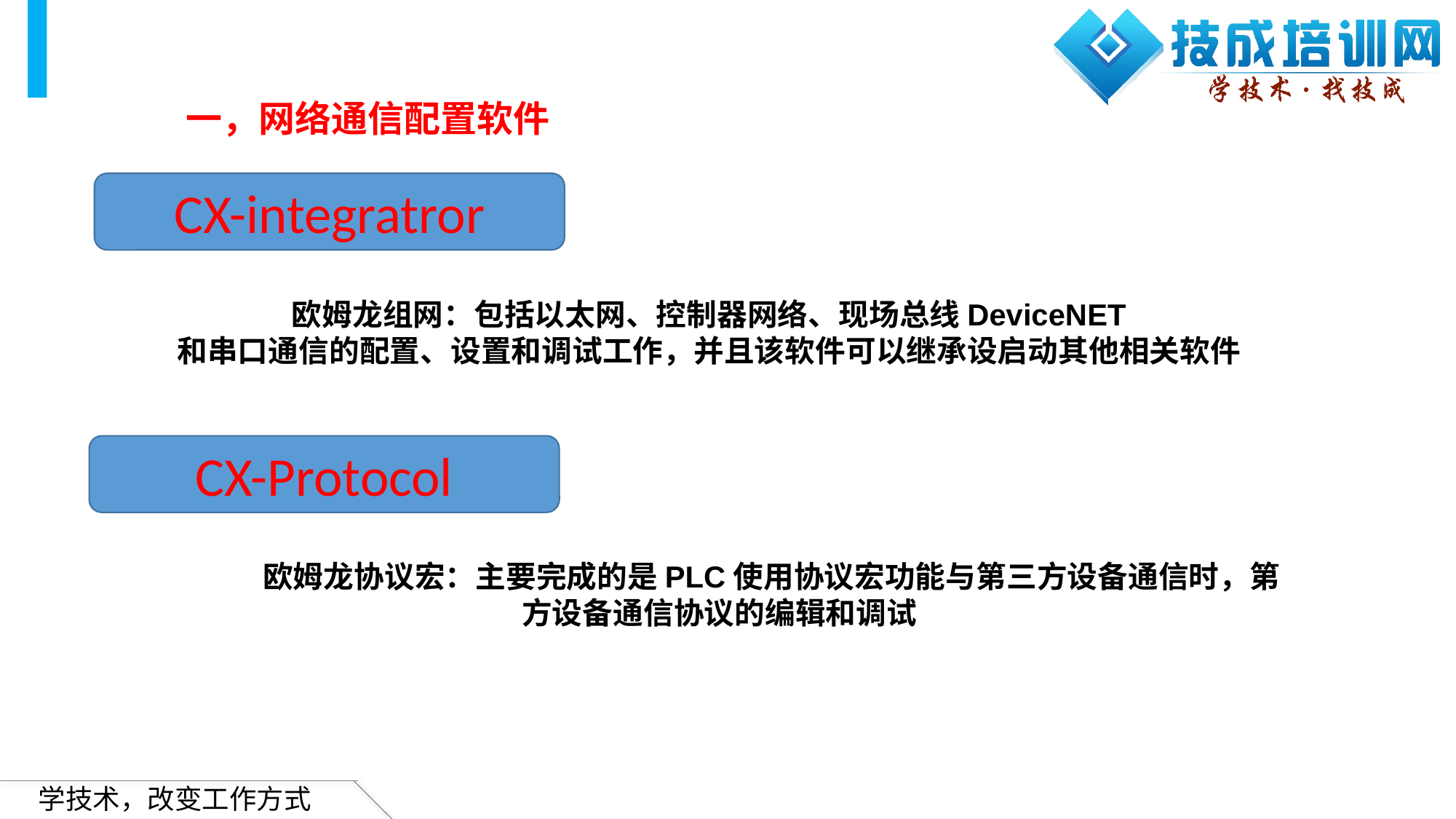

一，网络通信配置软件
CX-integratror
欧姆龙组网：包括以太网、控制器网络、现场总线DeviceNET
和串口通信的配置、设置和调试工作，并且该软件可以继承设启动其他相关软件
CX-Protocol
              欧姆龙协议宏：主要完成的是PLC使用协议宏功能与第三方设备通信时，第方设备通信协议的编辑和调试